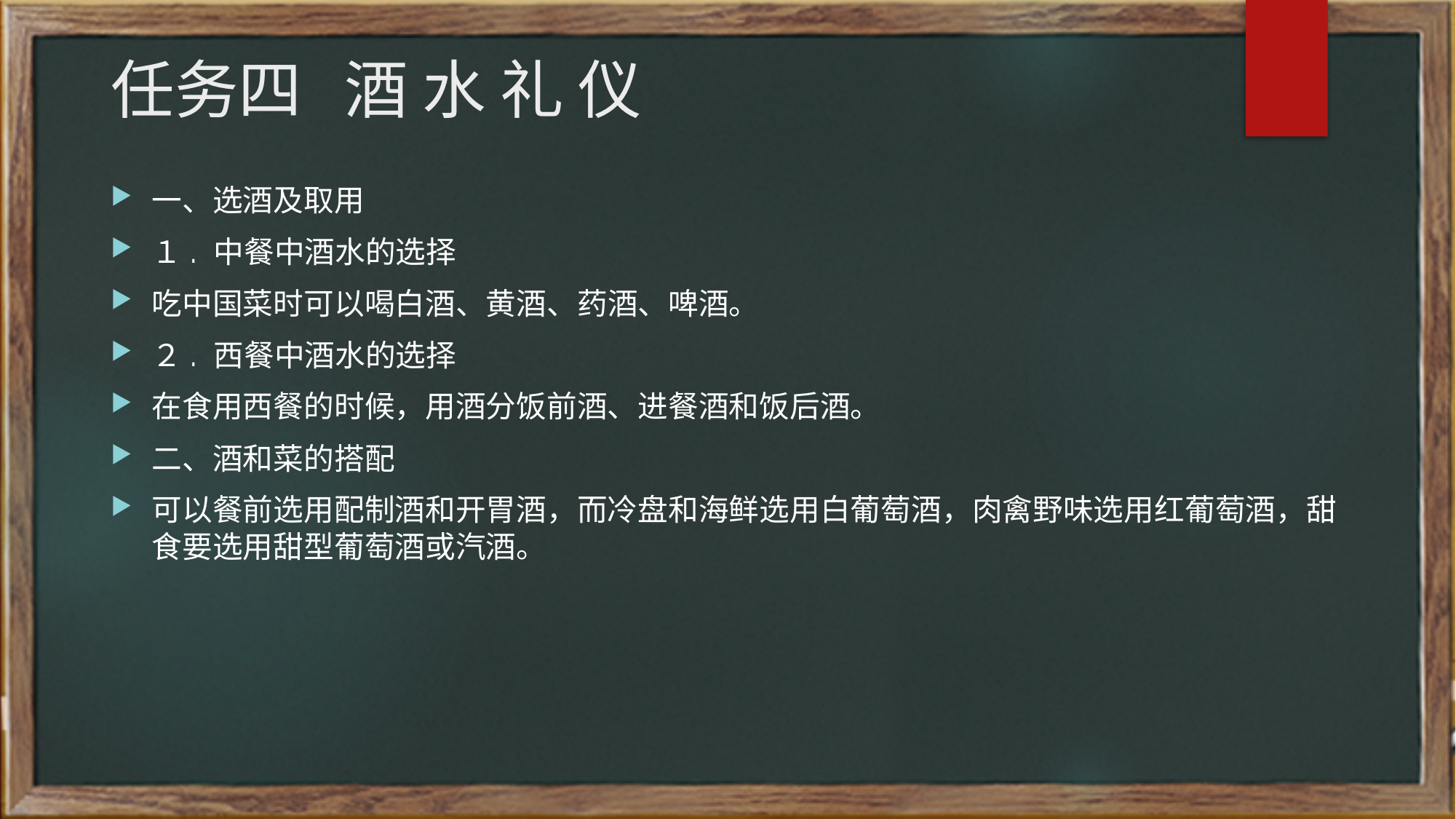

# 任务四   酒 水 礼 仪
一、选酒及取用
１. 中餐中酒水的选择
吃中国菜时可以喝白酒、黄酒、药酒、啤酒。
２. 西餐中酒水的选择
在食用西餐的时候，用酒分饭前酒、进餐酒和饭后酒。
二、酒和菜的搭配
可以餐前选用配制酒和开胃酒，而冷盘和海鲜选用白葡萄酒，肉禽野味选用红葡萄酒，甜食要选用甜型葡萄酒或汽酒。